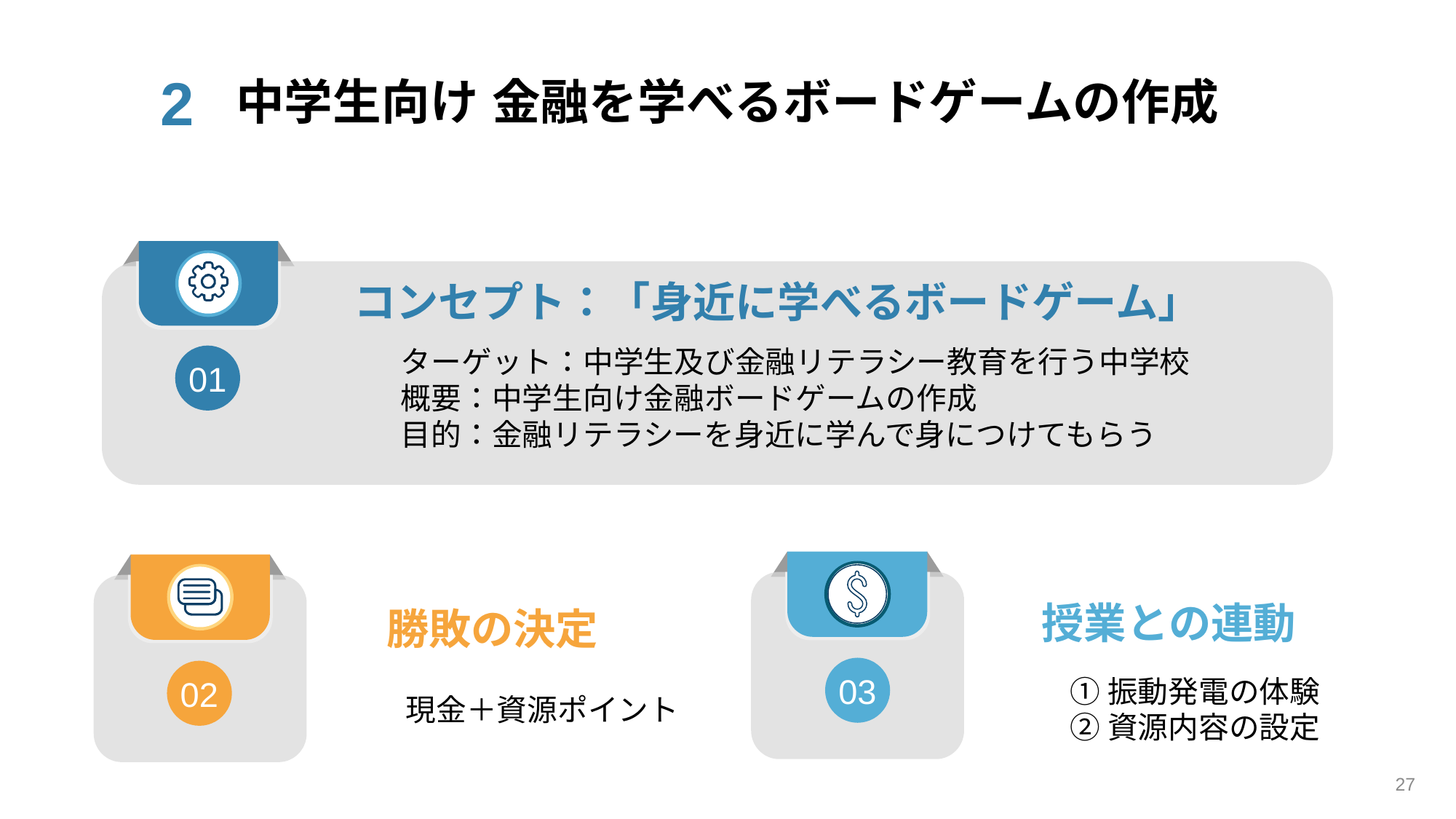

中学生向け 金融を学べるボードゲームの作成
2

コンセプト：「身近に学べるボードゲーム」
ターゲット：中学生及び金融リテラシー教育を行う中学校
概要：中学生向け金融ボードゲームの作成
目的：金融リテラシーを身近に学んで身につけてもらう
01

授業との連動
勝敗の決定
03
02
①振動発電の体験
②資源内容の設定
現金＋資源ポイント
27